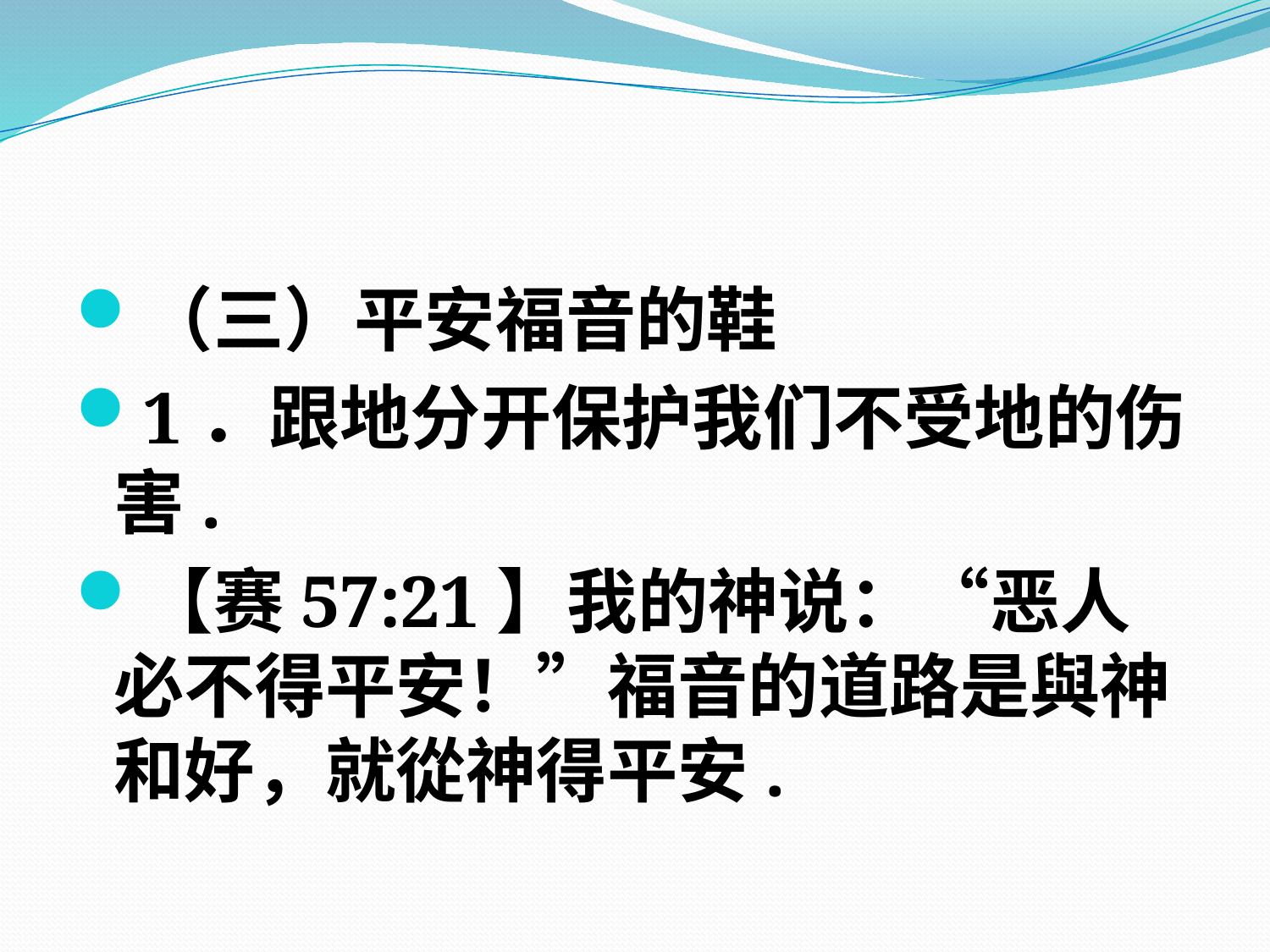

#
（三）平安福音的鞋
1．跟地分开保护我们不受地的伤害.
【赛57:21】我的神说：“恶人必不得平安！”福音的道路是與神和好，就從神得平安.